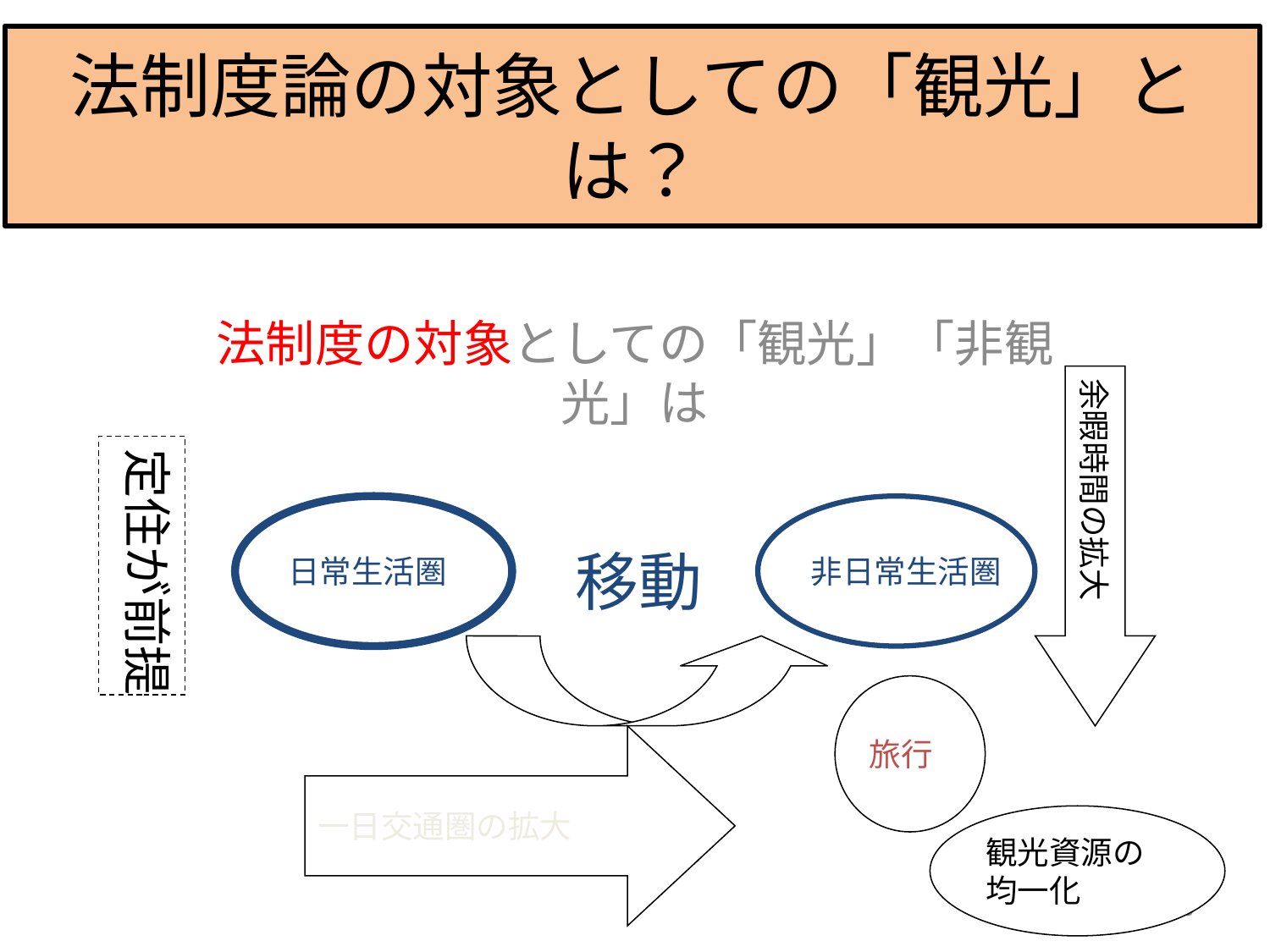

# 法制度論の対象としての「観光」とは？
法制度の対象としての「観光」「非観光」は
余暇時間の拡大
定住が前提
日常生活圏
非日常生活圏
移動

旅行
一日交通圏の拡大
観光資源の
均一化
13